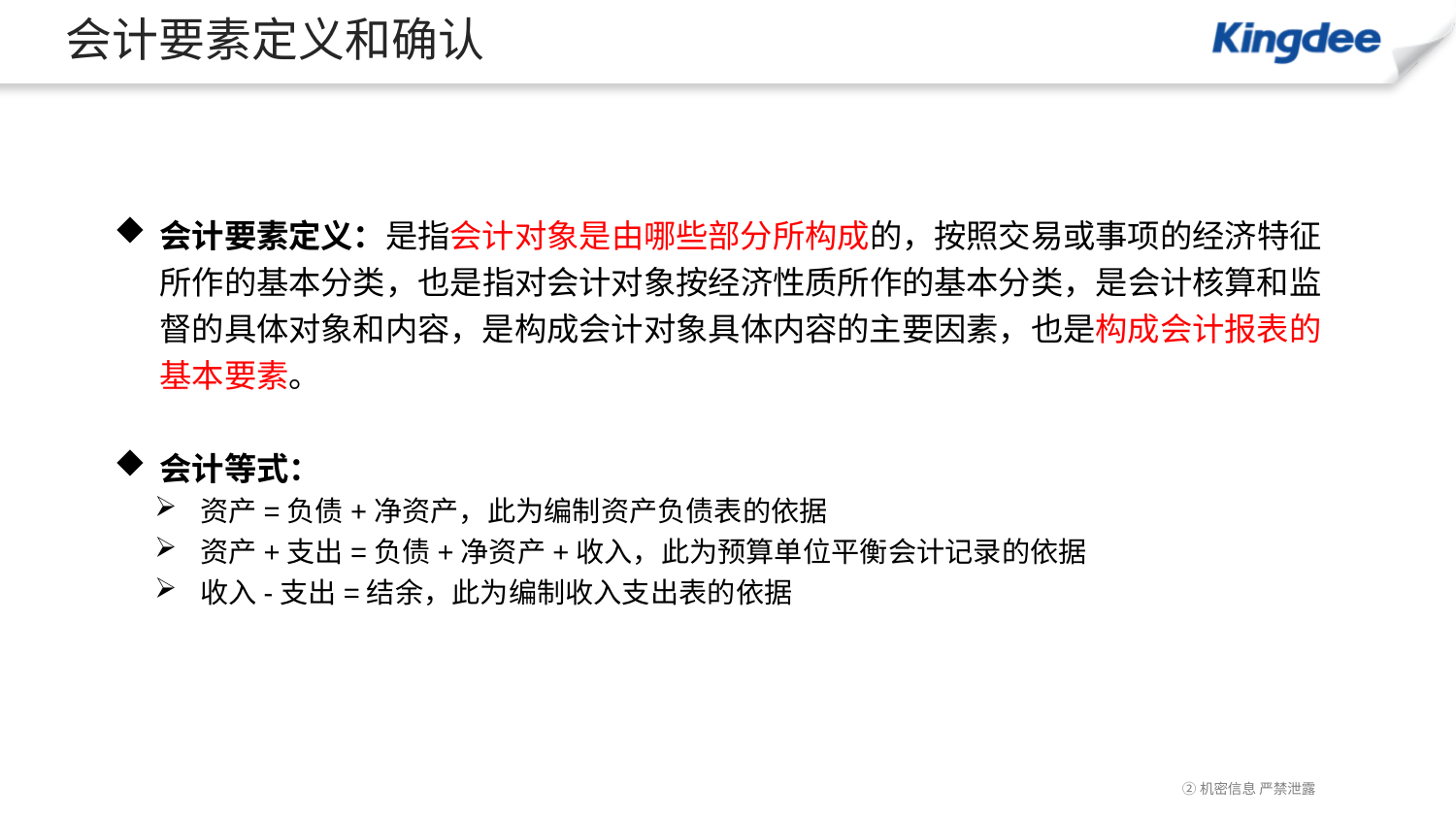

# 会计要素定义和确认
会计要素定义：是指会计对象是由哪些部分所构成的，按照交易或事项的经济特征所作的基本分类，也是指对会计对象按经济性质所作的基本分类，是会计核算和监督的具体对象和内容，是构成会计对象具体内容的主要因素，也是构成会计报表的基本要素。

会计等式：
资产=负债+净资产，此为编制资产负债表的依据
资产+支出=负债+净资产+收入，此为预算单位平衡会计记录的依据
收入-支出=结余，此为编制收入支出表的依据